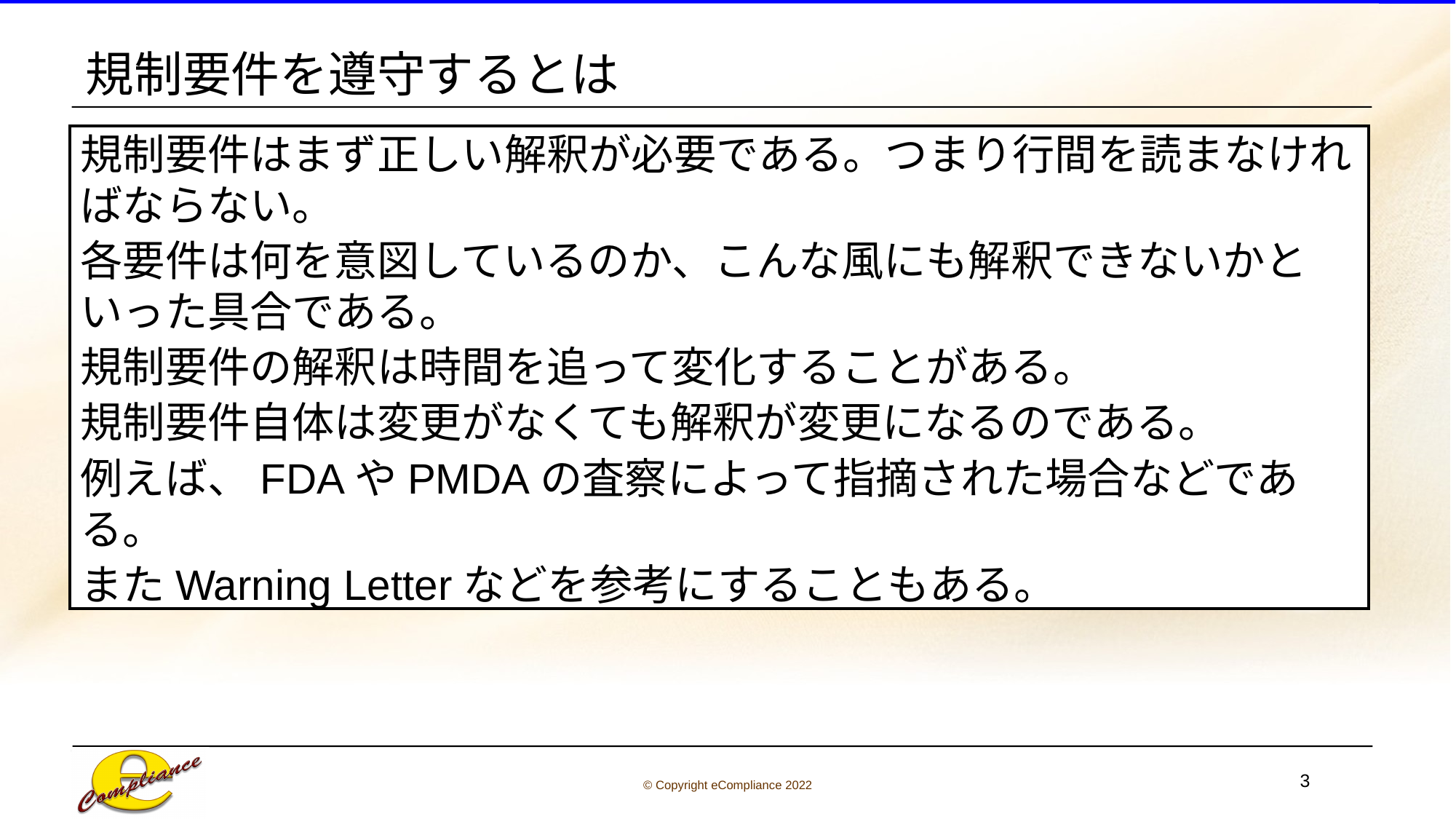

# 規制要件を遵守するとは
規制要件はまず正しい解釈が必要である。つまり行間を読まなければならない。
各要件は何を意図しているのか、こんな風にも解釈できないかといった具合である。
規制要件の解釈は時間を追って変化することがある。
規制要件自体は変更がなくても解釈が変更になるのである。
例えば、FDAやPMDAの査察によって指摘された場合などである。
またWarning Letterなどを参考にすることもある。